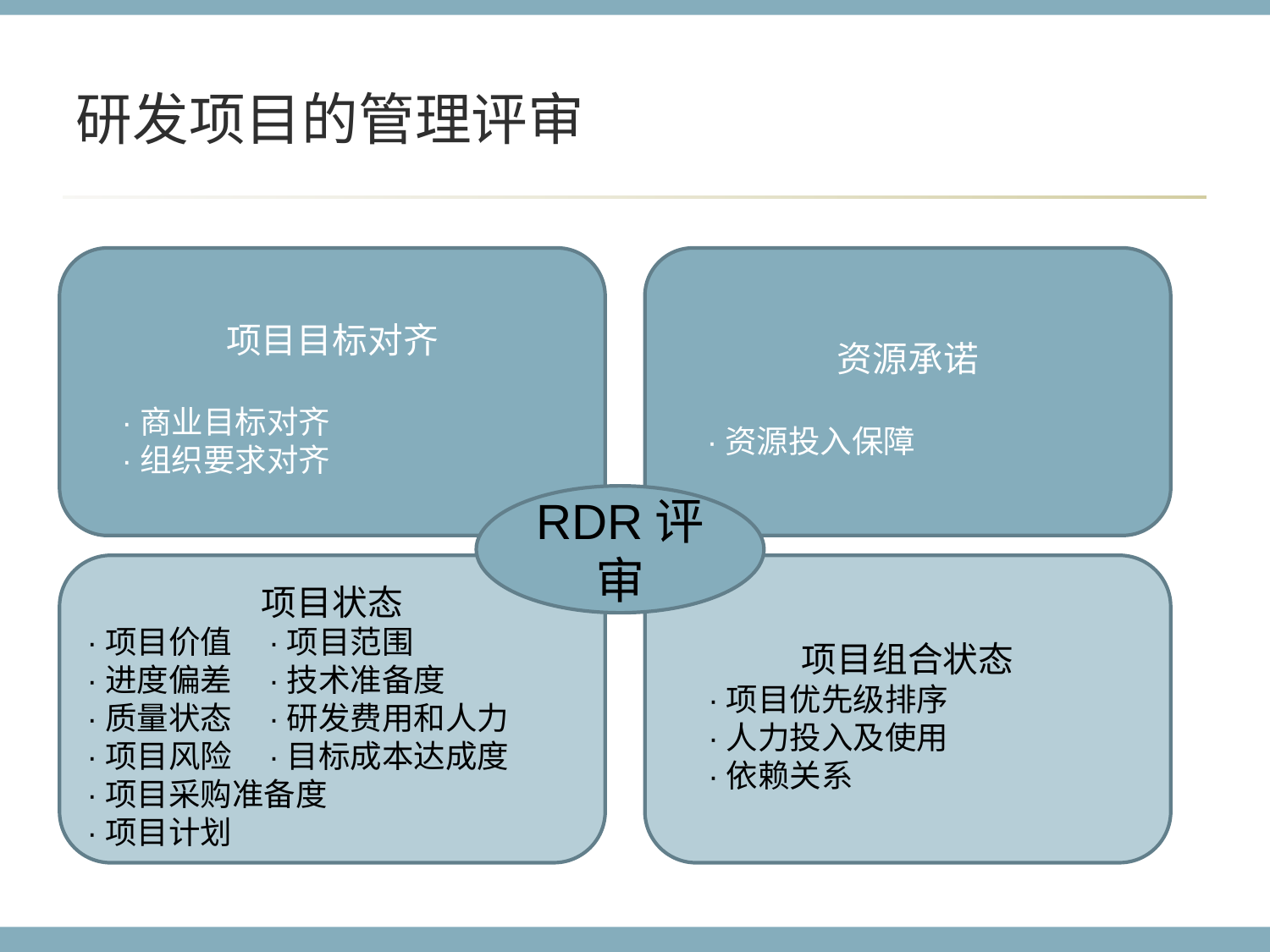

# 研发项目的管理评审

项目目标对齐

    ·商业目标对齐
    ·组织要求对齐

资源承诺

    ·资源投入保障

RDR评审

项目状态
·项目价值    ·项目范围
·进度偏差    ·技术准备度
·质量状态    ·研发费用和人力
·项目风险    ·目标成本达成度
·项目采购准备度
·项目计划

项目组合状态
    ·项目优先级排序
    ·人力投入及使用
    ·依赖关系